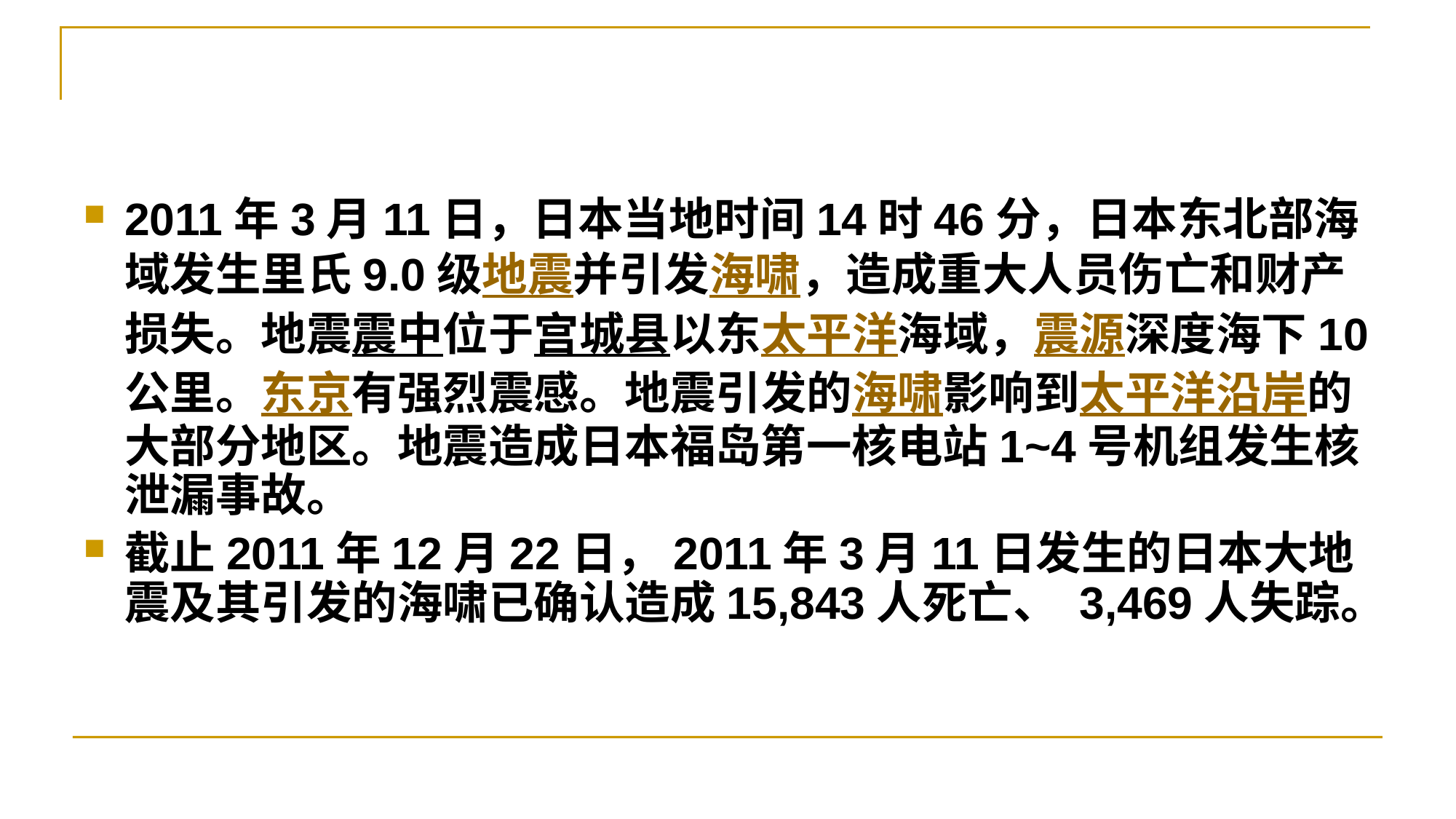

#
2011年3月11日，日本当地时间14时46分，日本东北部海域发生里氏9.0级地震并引发海啸，造成重大人员伤亡和财产损失。地震震中位于宫城县以东太平洋海域，震源深度海下10公里。东京有强烈震感。地震引发的海啸影响到太平洋沿岸的大部分地区。地震造成日本福岛第一核电站1~4号机组发生核泄漏事故。
截止2011年12月22日，2011年3月11日发生的日本大地震及其引发的海啸已确认造成15,843人死亡、 3,469人失踪。